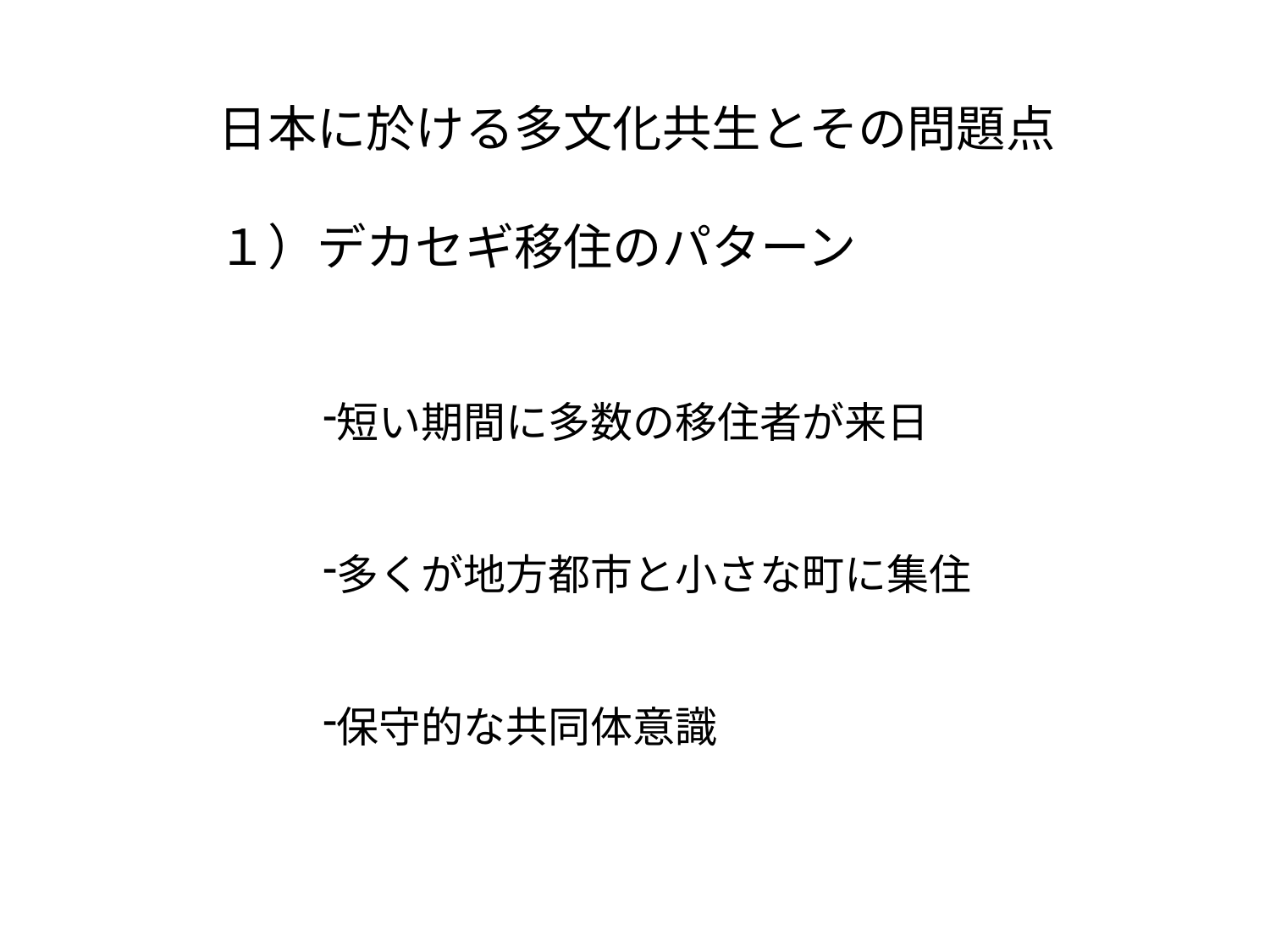

日本に於ける多文化共生とその問題点

１）デカセギ移住のパターン
短い期間に多数の移住者が来日

多くが地方都市と小さな町に集住

保守的な共同体意識